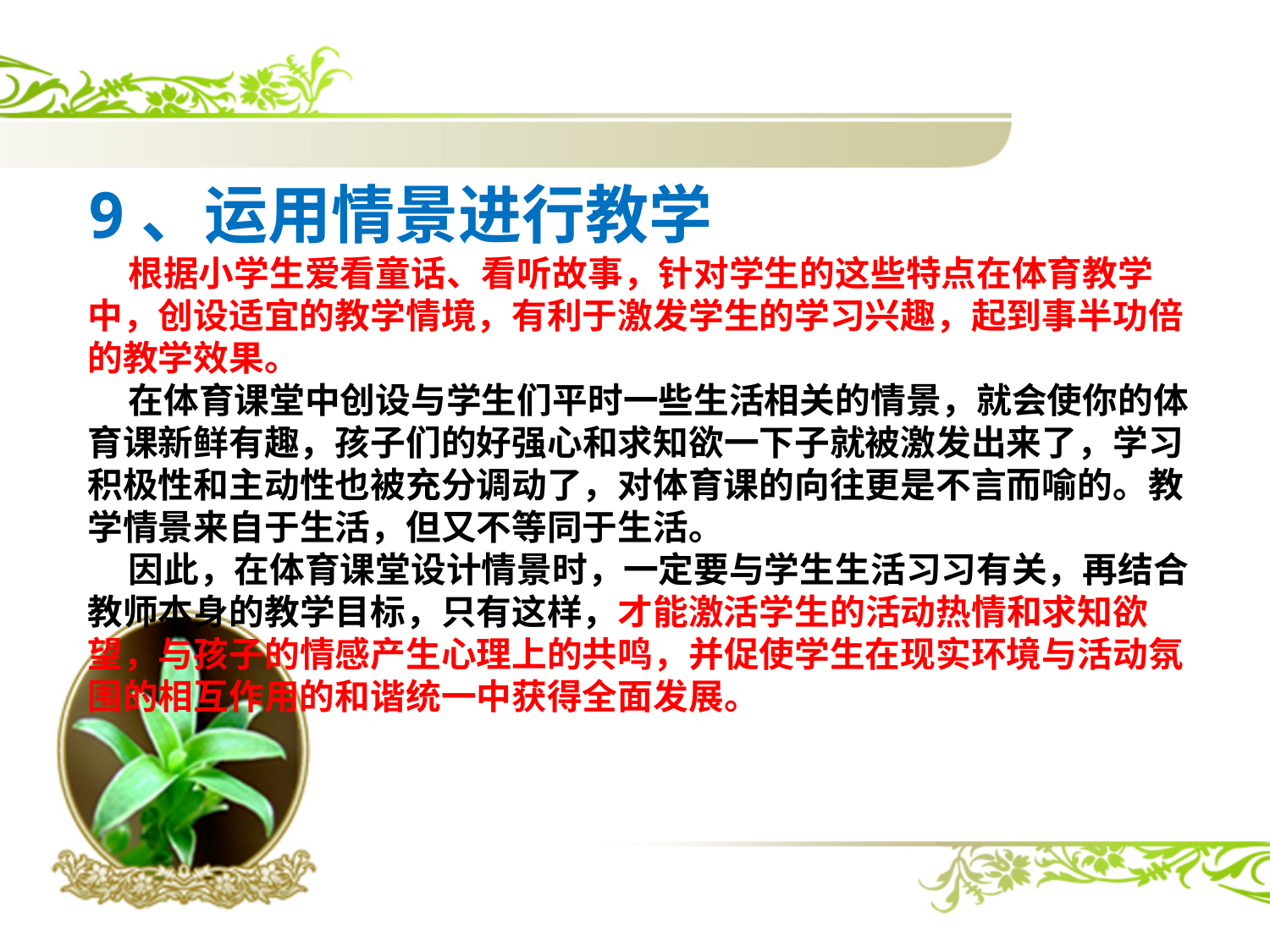

9、运用情景进行教学
    根据小学生爱看童话、看听故事，针对学生的这些特点在体育教学中，创设适宜的教学情境，有利于激发学生的学习兴趣，起到事半功倍的教学效果。
    在体育课堂中创设与学生们平时一些生活相关的情景，就会使你的体育课新鲜有趣，孩子们的好强心和求知欲一下子就被激发出来了，学习积极性和主动性也被充分调动了，对体育课的向往更是不言而喻的。教学情景来自于生活，但又不等同于生活。
    因此，在体育课堂设计情景时，一定要与学生生活习习有关，再结合教师本身的教学目标，只有这样，才能激活学生的活动热情和求知欲望，与孩子的情感产生心理上的共鸣，并促使学生在现实环境与活动氛围的相互作用的和谐统一中获得全面发展。